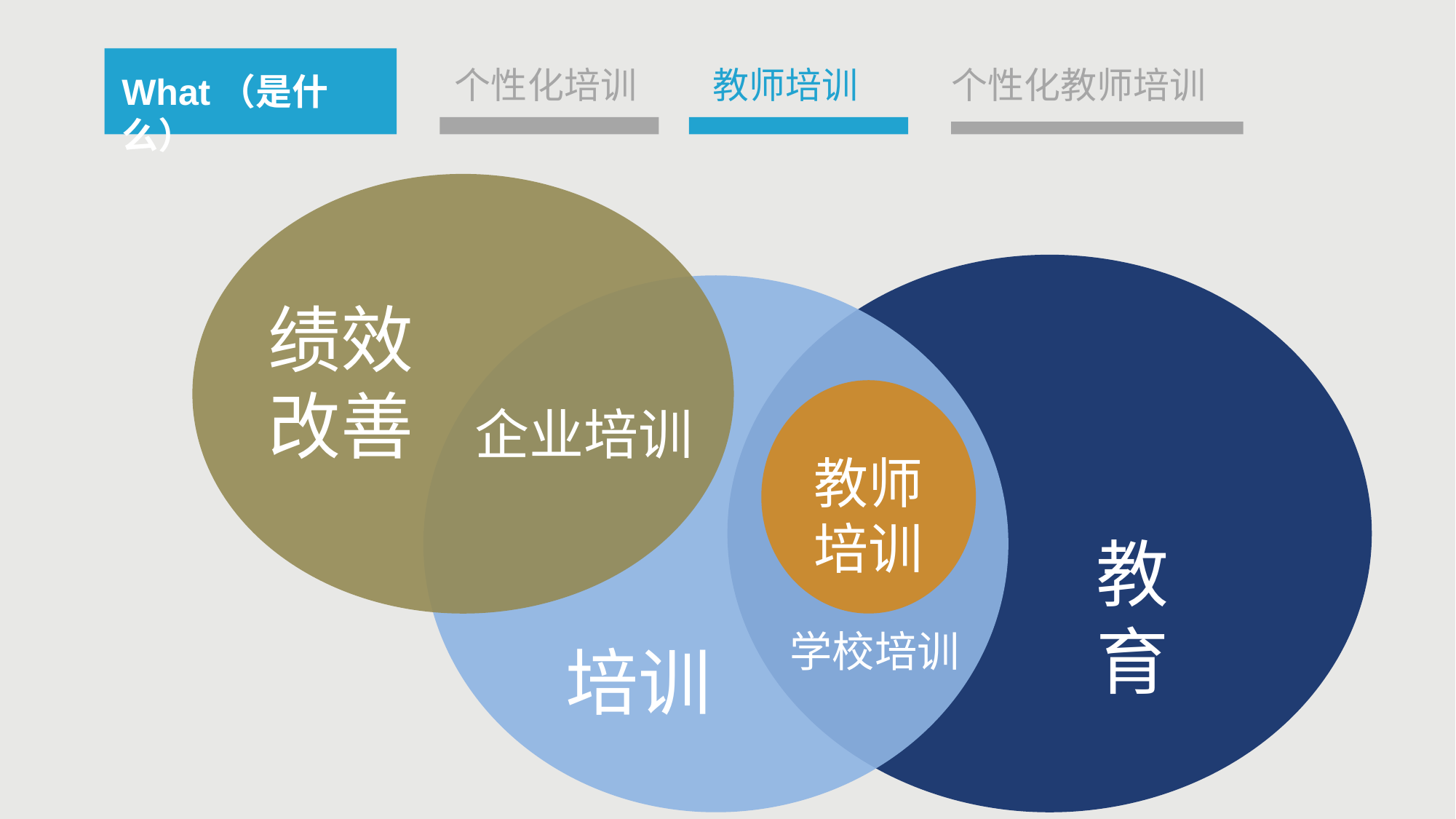

个性化培训

教师培训
个性化教师培训
What（是什么）

绩效
改善

教
育

培训

教师
培训
企业培训
学校培训